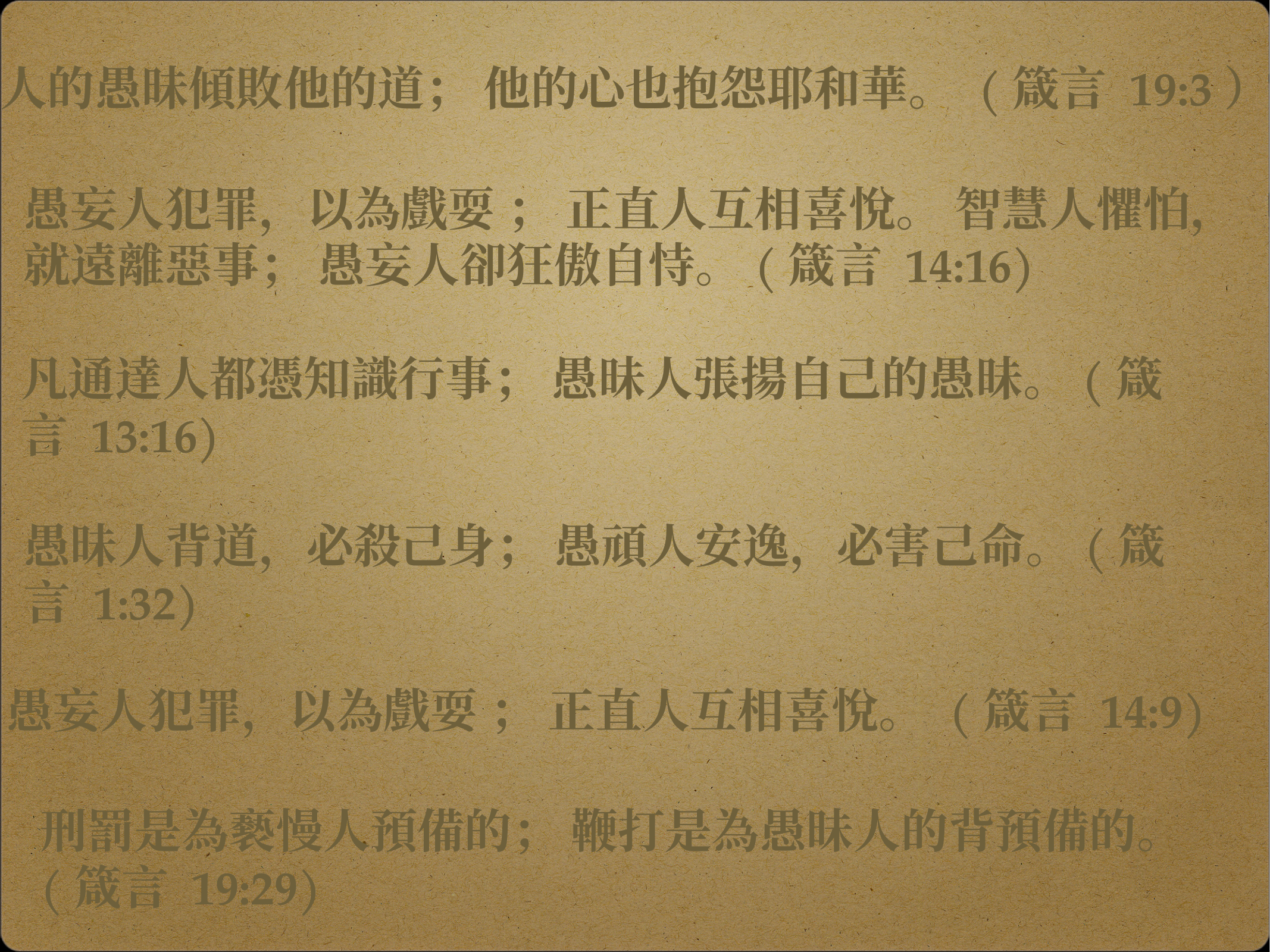

人的愚昧傾敗他的道； 他的心也抱怨耶和華。 (箴言 19:3）
愚妄人犯罪，以為戲耍 ； 正直人互相喜悅。 智慧人懼怕，就遠離惡事； 愚妄人卻狂傲自恃。(箴言 14:16)
凡通達人都憑知識行事； 愚昧人張揚自己的愚昧。(箴言 13:16)
愚昧人背道，必殺己身； 愚頑人安逸，必害己命。(箴言 1:32)
愚妄人犯罪，以為戲耍 ； 正直人互相喜悅。 (箴言 14:9)
刑罰是為褻慢人預備的； 鞭打是為愚昧人的背預備的。(箴言 19:29)